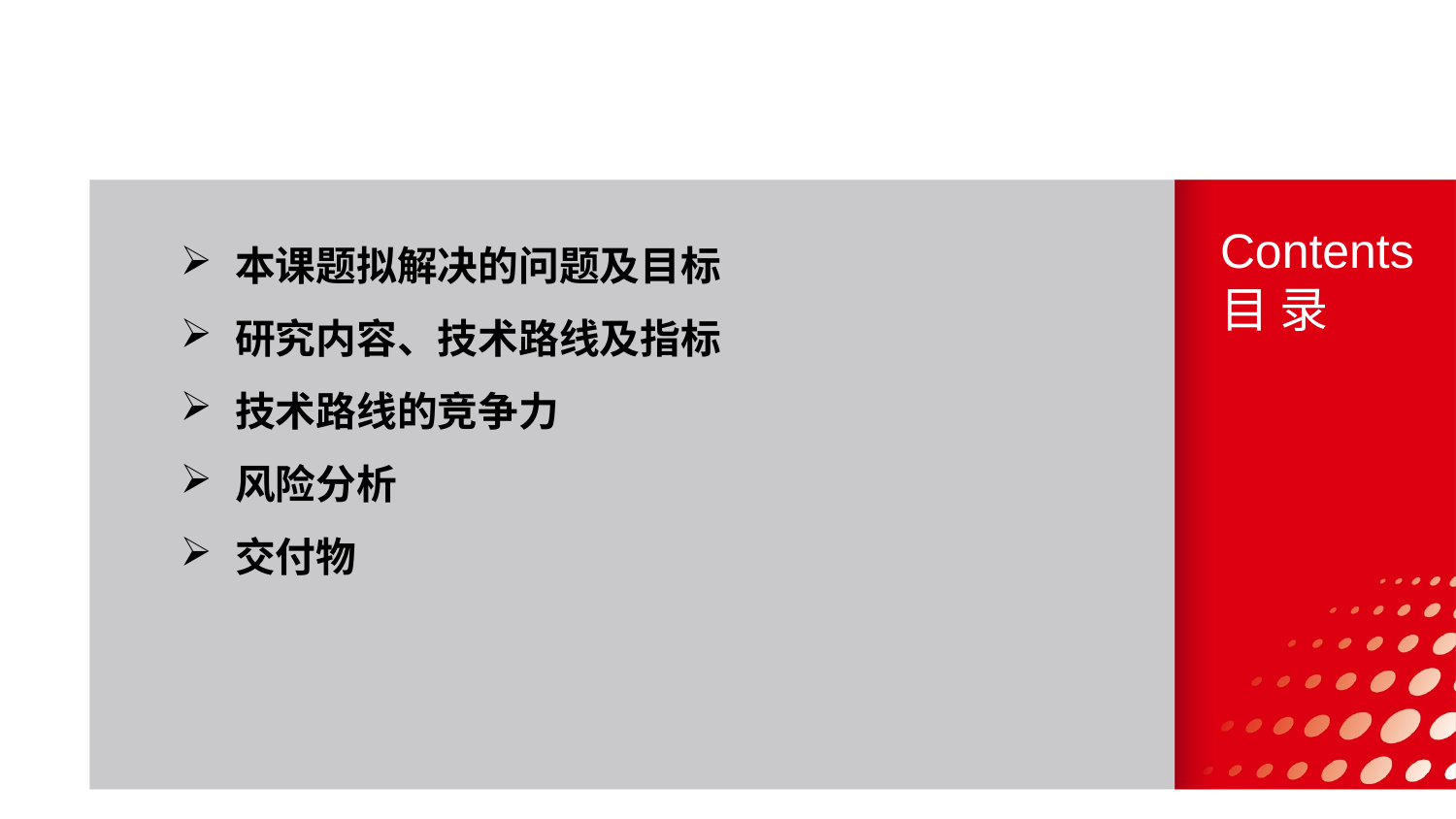

本课题拟解决的问题及目标
研究内容、技术路线及指标
技术路线的竞争力
风险分析
交付物
Contents
目 录